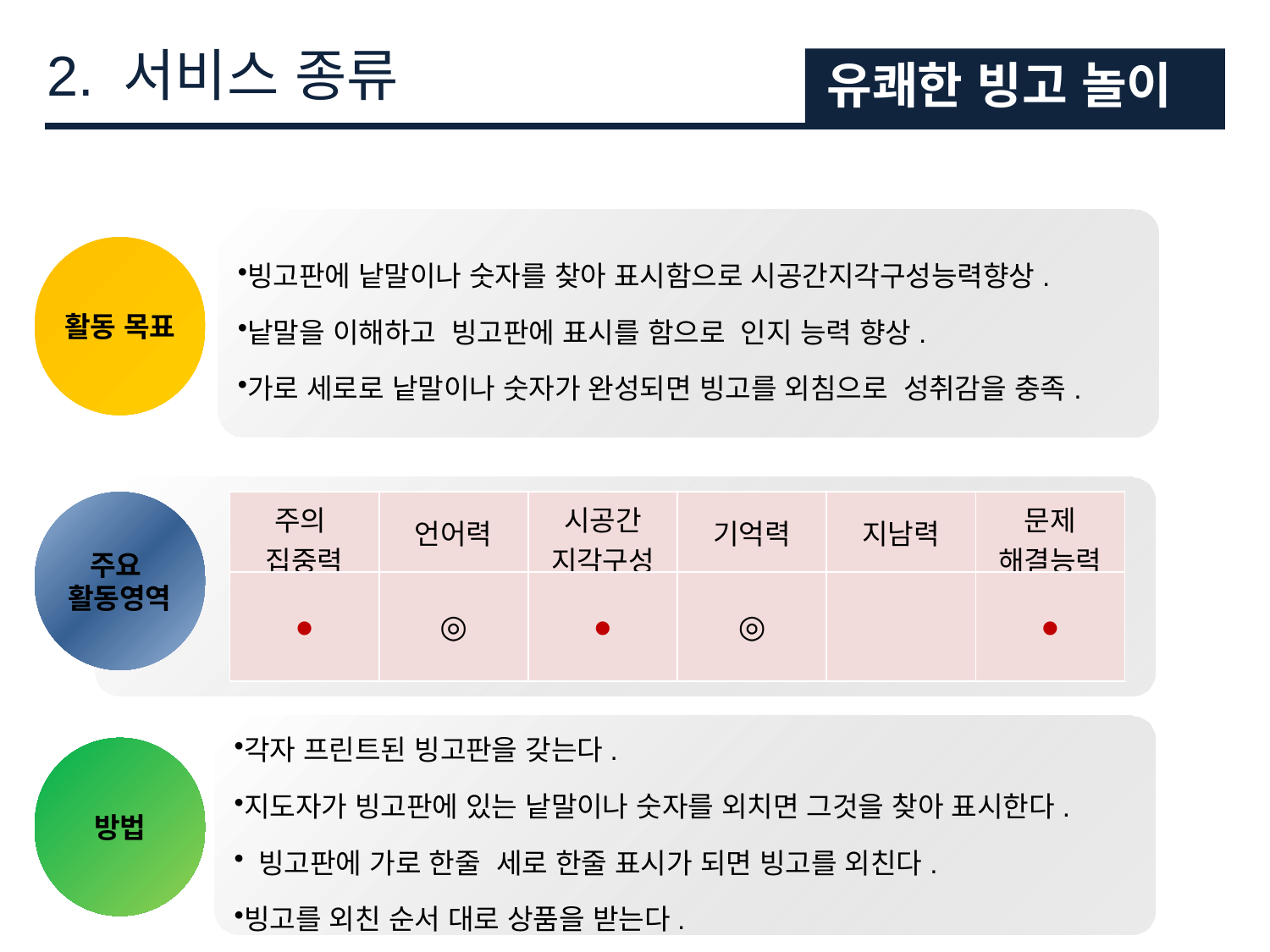

2. 서비스 종류
유쾌한 빙고 놀이

빙고판에 낱말이나 숫자를 찾아 표시함으로 시공간지각구성능력향상.
낱말을 이해하고  빙고판에 표시를 함으로  인지 능력 향상.
가로 세로로 낱말이나 숫자가 완성되면 빙고를 외침으로  성취감을 충족.
활동 목표

| 주의 집중력 | 언어력 | 시공간 지각구성 | 기억력 | 지남력 | 문제 해결능력 |
| --- | --- | --- | --- | --- | --- |
| ● | ◎ | ● | ◎ |  | ● |
주요
활동영역
각자 프린트된 빙고판을 갖는다.
지도자가 빙고판에 있는 낱말이나 숫자를 외치면 그것을 찾아 표시한다.
 빙고판에 가로 한줄  세로 한줄 표시가 되면 빙고를 외친다.
빙고를 외친 순서 대로 상품을 받는다.
방법